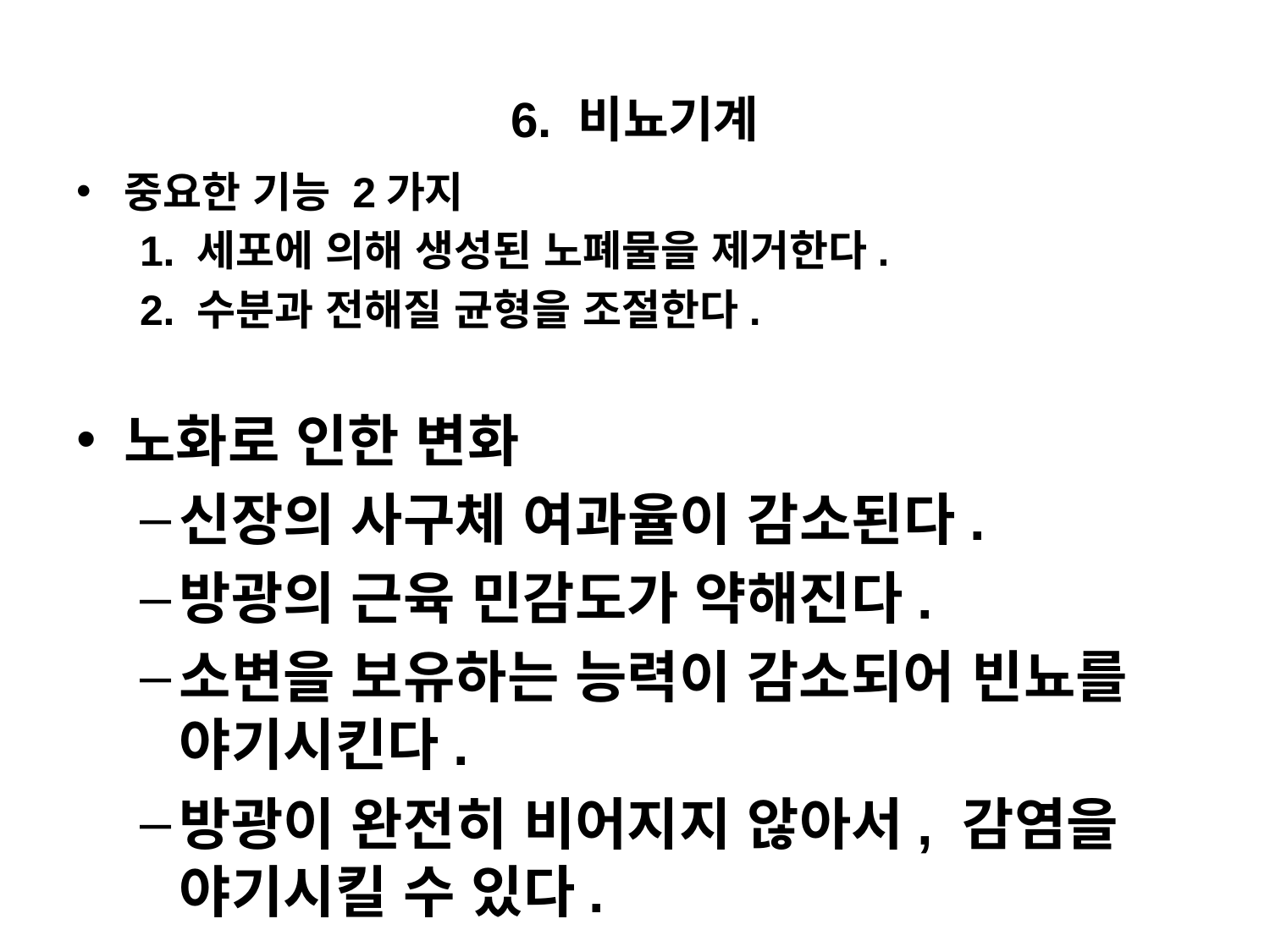

# 6. 비뇨기계
중요한 기능 2가지
1. 세포에 의해 생성된 노폐물을 제거한다.
2. 수분과 전해질 균형을 조절한다.

노화로 인한 변화
신장의 사구체 여과율이 감소된다.
방광의 근육 민감도가 약해진다.
소변을 보유하는 능력이 감소되어 빈뇨를 야기시킨다.
방광이 완전히 비어지지 않아서, 감염을 야기시킬 수 있다.